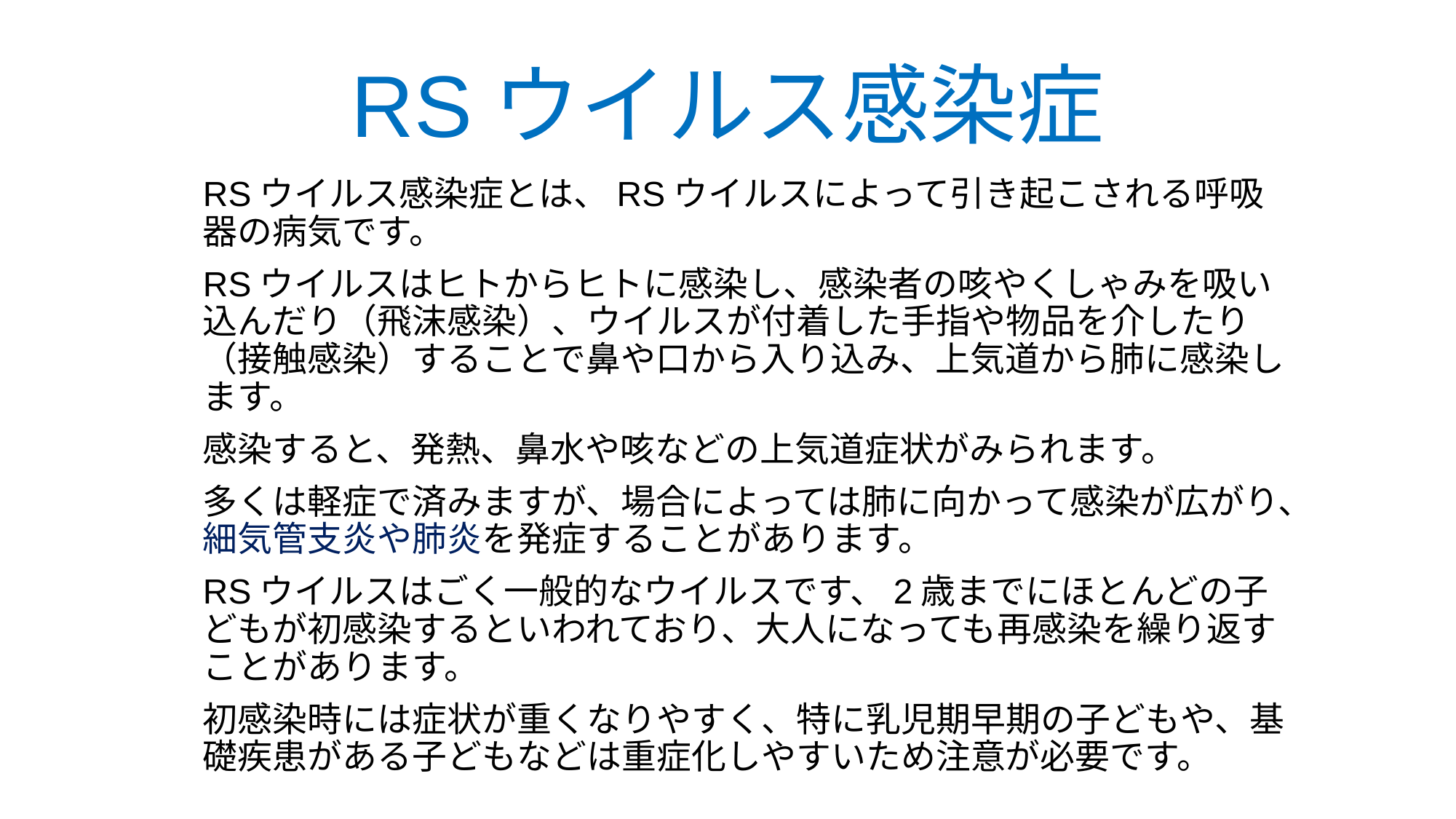

# RSウイルス感染症
RSウイルス感染症とは、RSウイルスによって引き起こされる呼吸器の病気です。
RSウイルスはヒトからヒトに感染し、感染者の咳やくしゃみを吸い込んだり（飛沫感染）、ウイルスが付着した手指や物品を介したり（接触感染）することで鼻や口から入り込み、上気道から肺に感染します。
感染すると、発熱、鼻水や咳などの上気道症状がみられます。
多くは軽症で済みますが、場合によっては肺に向かって感染が広がり、細気管支炎や肺炎を発症することがあります。
RSウイルスはごく一般的なウイルスです、2歳までにほとんどの子どもが初感染するといわれており、大人になっても再感染を繰り返すことがあります。
初感染時には症状が重くなりやすく、特に乳児期早期の子どもや、基礎疾患がある子どもなどは重症化しやすいため注意が必要です。